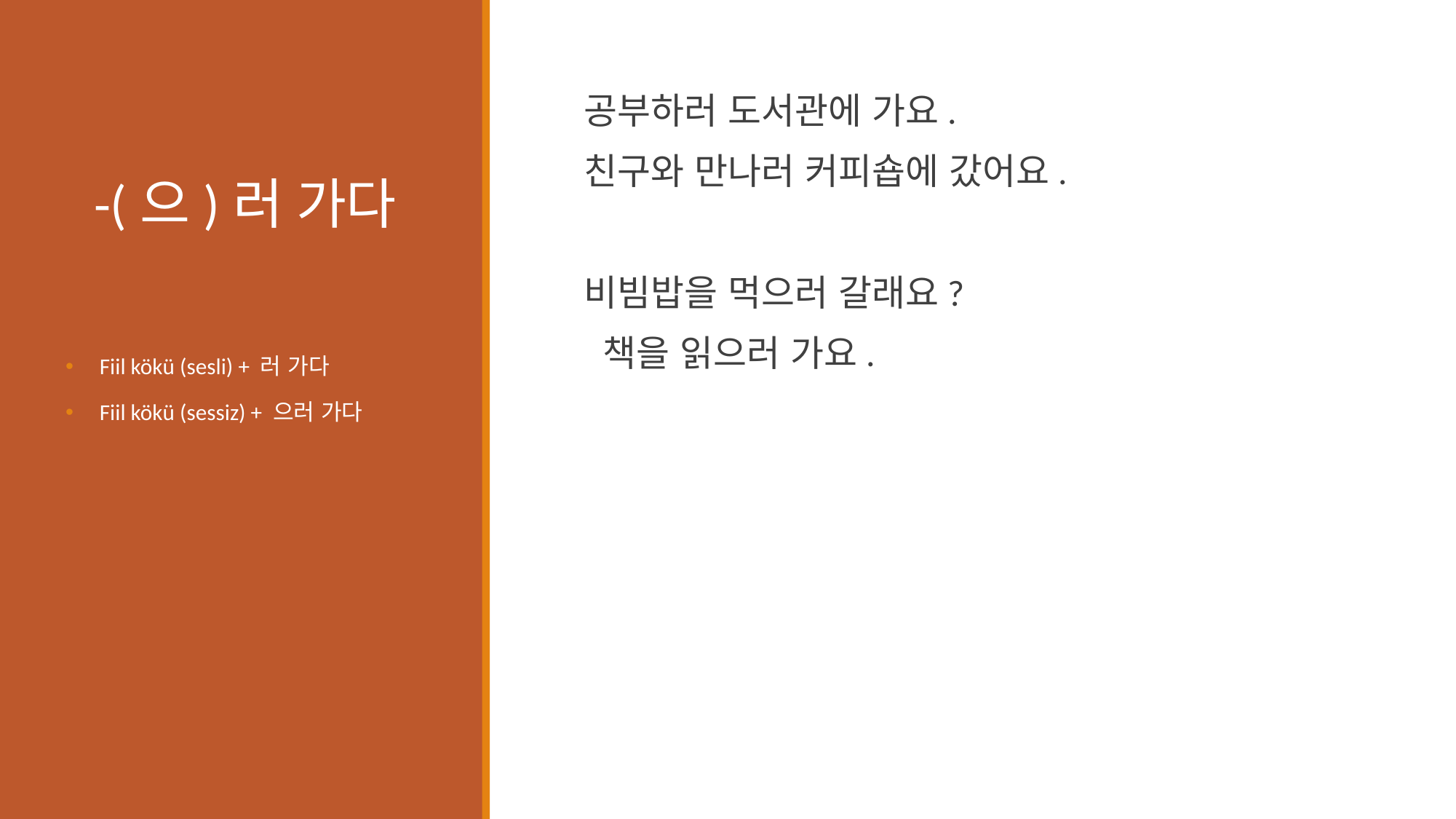

# -(으)러 가다
공부하러 도서관에 가요.
친구와 만나러 커피숍에 갔어요.

비빔밥을 먹으러 갈래요?
 책을 읽으러 가요.
Fiil kökü (sesli) + 러 가다
Fiil kökü (sessiz) + 으러 가다